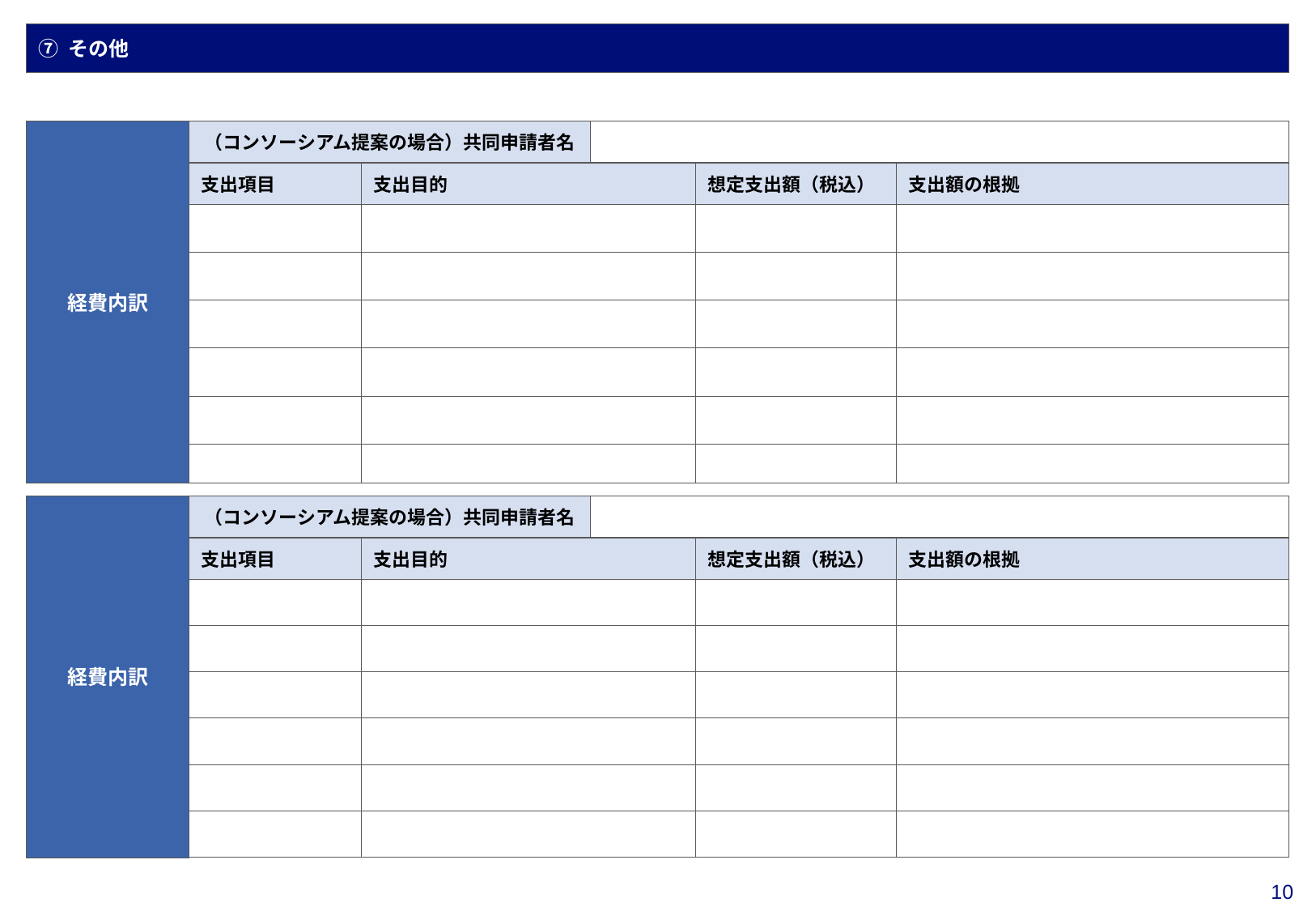

⑦ その他
経費内訳
（コンソーシアム提案の場合）共同申請者名

| 支出項目 | 支出目的 | 想定支出額（税込） | 支出額の根拠 |
| --- | --- | --- | --- |
|  |  |  |  |
|  |  |  |  |
|  |  |  |  |
|  |  |  |  |
|  |  |  |  |
|  |  |  |  |
経費内訳
（コンソーシアム提案の場合）共同申請者名

| 支出項目 | 支出目的 | 想定支出額（税込） | 支出額の根拠 |
| --- | --- | --- | --- |
|  |  |  |  |
|  |  |  |  |
|  |  |  |  |
|  |  |  |  |
|  |  |  |  |
|  |  |  |  |